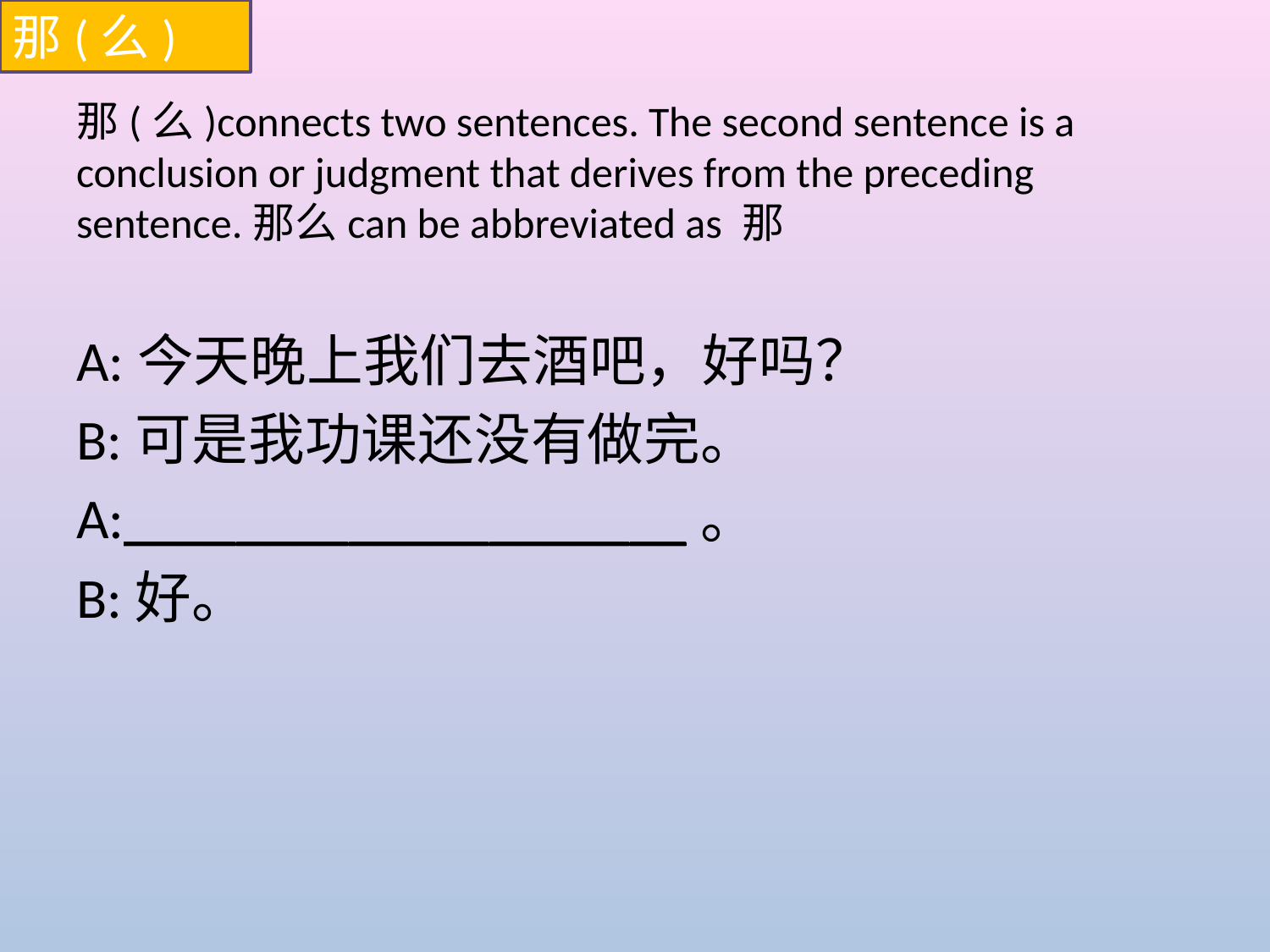

那(么)
# 那(么)connects two sentences. The second sentence is a conclusion or judgment that derives from the preceding sentence.那么can be abbreviated as 那
A:今天晚上我们去酒吧，好吗？
B:可是我功课还没有做完。
A:____________________。
B:好。